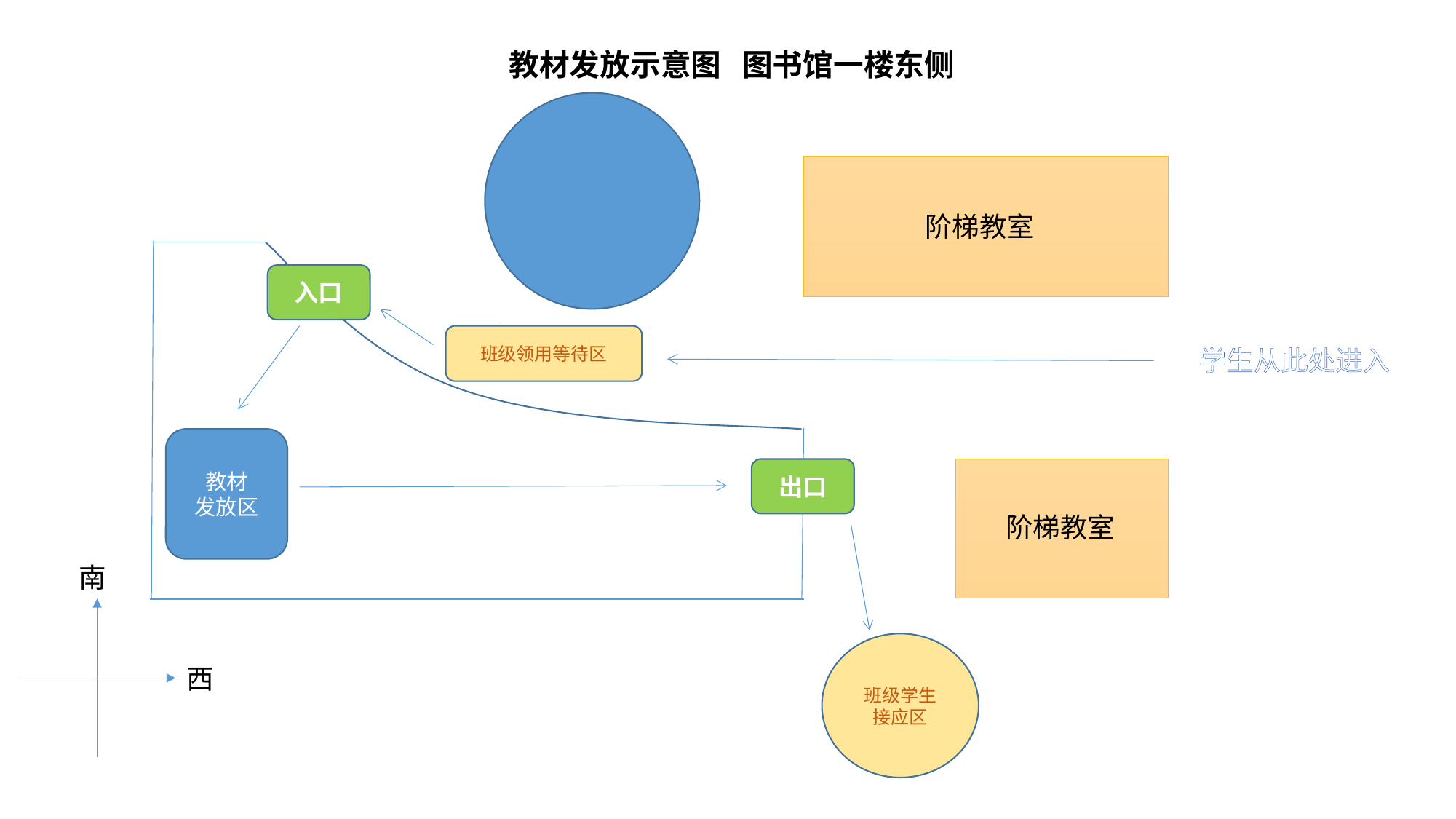

教材发放示意图   图书馆一楼东侧

阶梯教室

入口
班级领用等待区
学生从此处进入
教材
发放区
出口

阶梯教室
南
班级学生
接应区
西